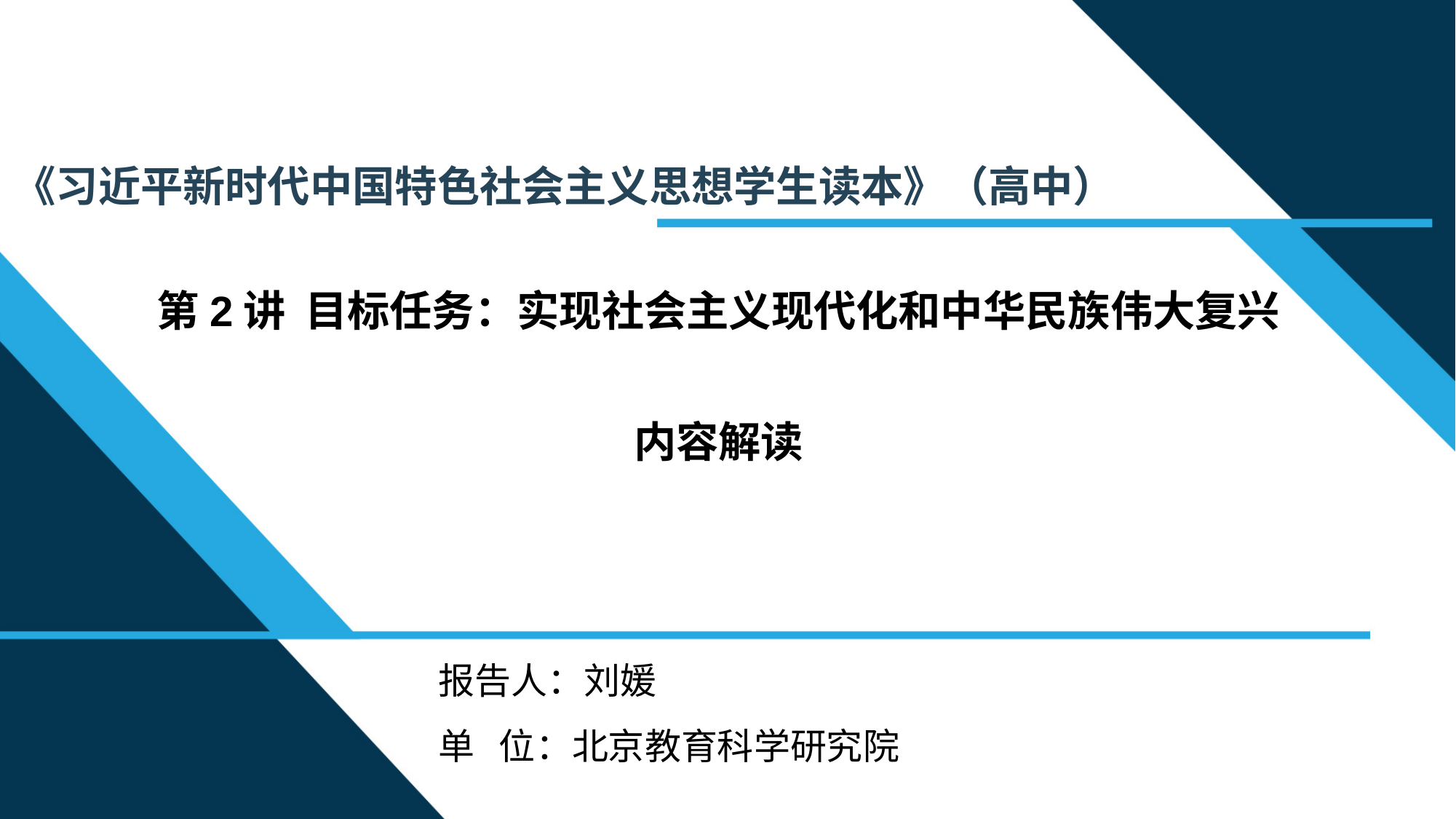

《习近平新时代中国特色社会主义思想学生读本》（高中）

第2讲  目标任务：实现社会主义现代化和中华民族伟大复兴

内容解读

报告人：刘媛
单   位：北京教育科学研究院